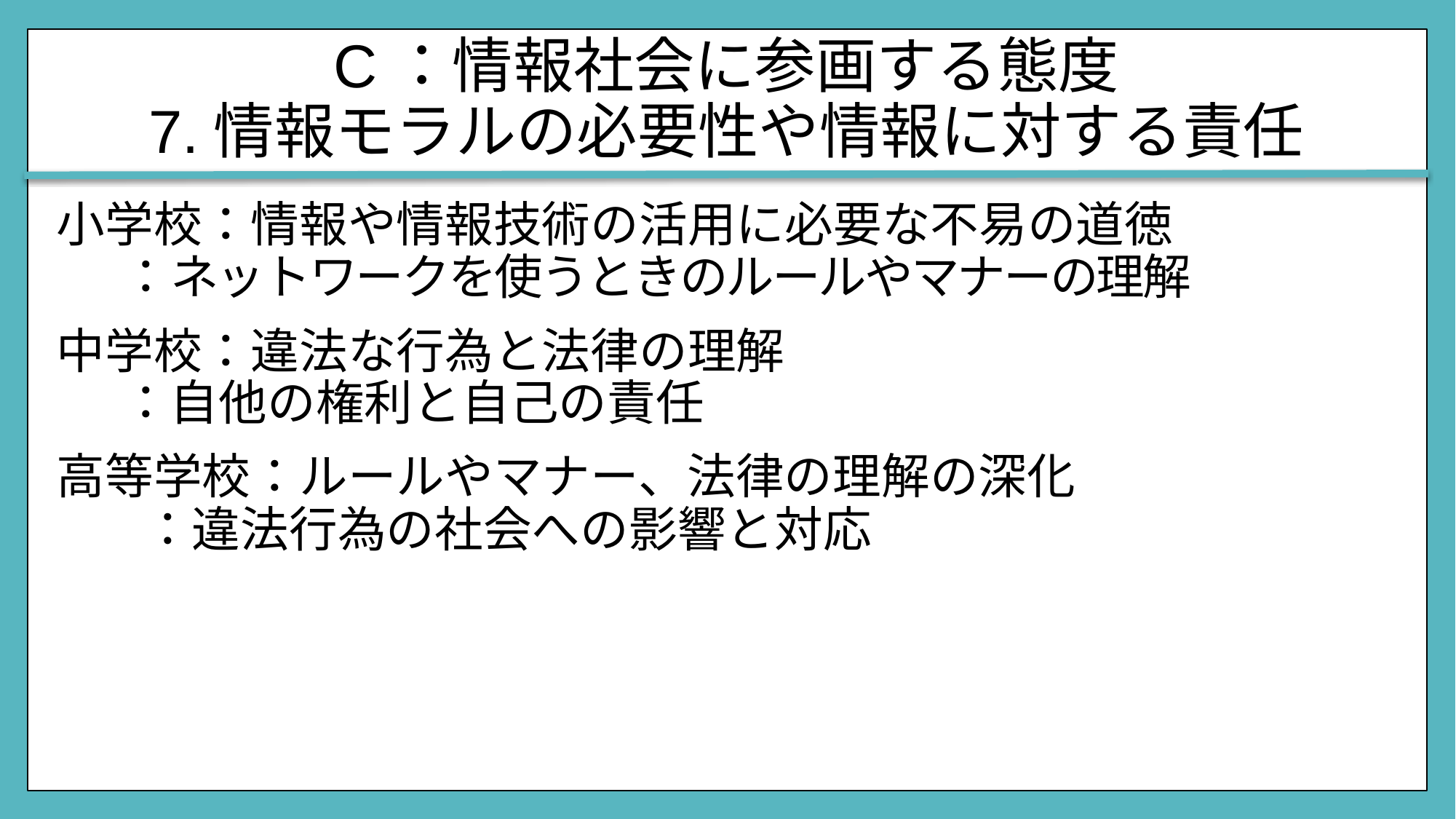

# C：情報社会に参画する態度 7.情報モラルの必要性や情報に対する責任
小学校：情報や情報技術の活用に必要な不易の道徳
      ：ネットワークを使うときのルールやマナーの理解
中学校：違法な行為と法律の理解
      ：自他の権利と自己の責任
高等学校：ルールやマナー、法律の理解の深化
        ：違法行為の社会への影響と対応